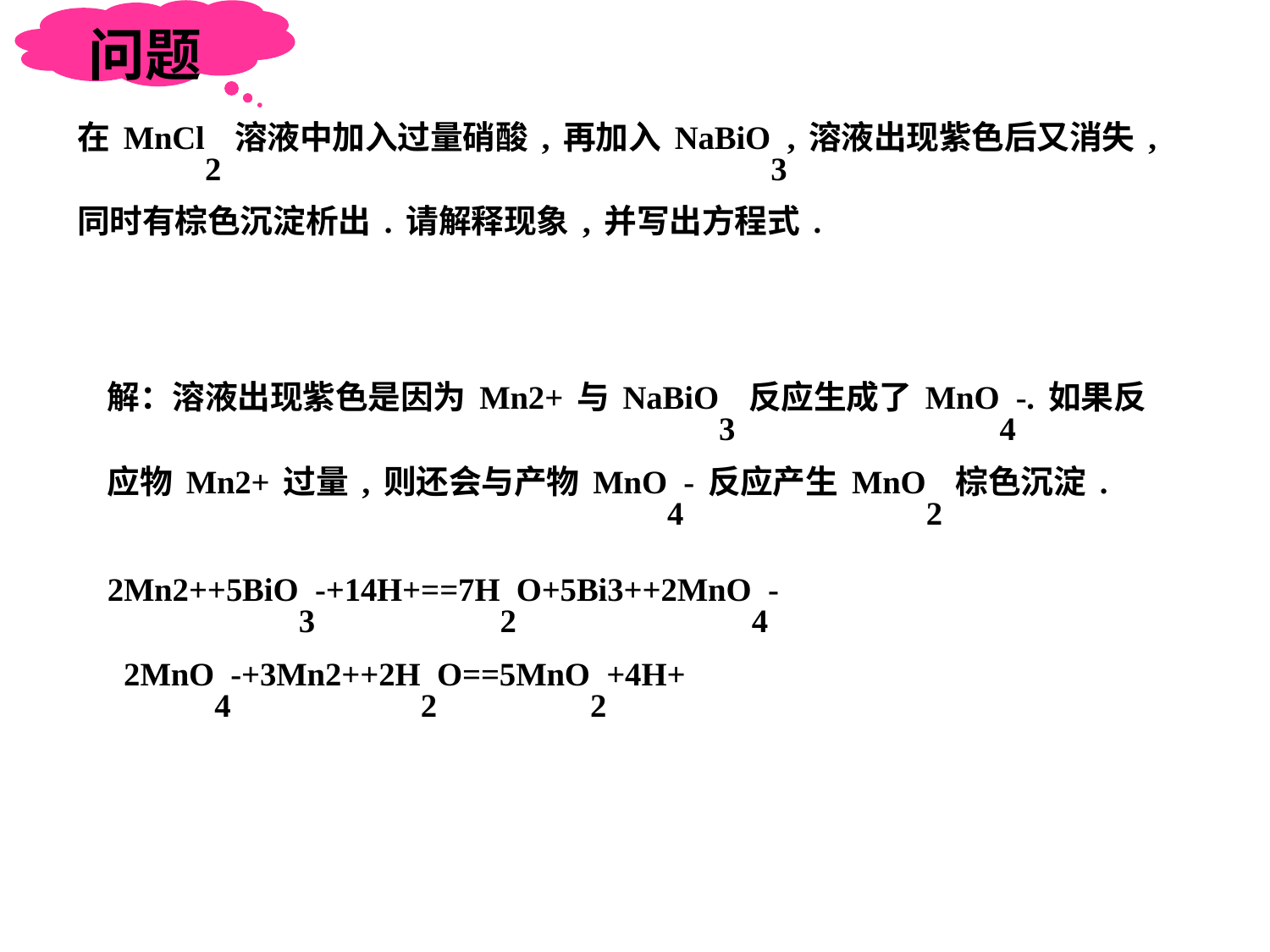

问题
在MnCl2溶液中加入过量硝酸,再加入NaBiO3,溶液出现紫色后又消失,同时有棕色沉淀析出.请解释现象,并写出方程式.
解：溶液出现紫色是因为Mn2+与NaBiO3反应生成了MnO4-.如果反应物Mn2+过量,则还会与产物MnO4-反应产生MnO2棕色沉淀.
2Mn2++5BiO3-+14H+==7H2O+5Bi3++2MnO4-
  2MnO4-+3Mn2++2H2O==5MnO2+4H+
115